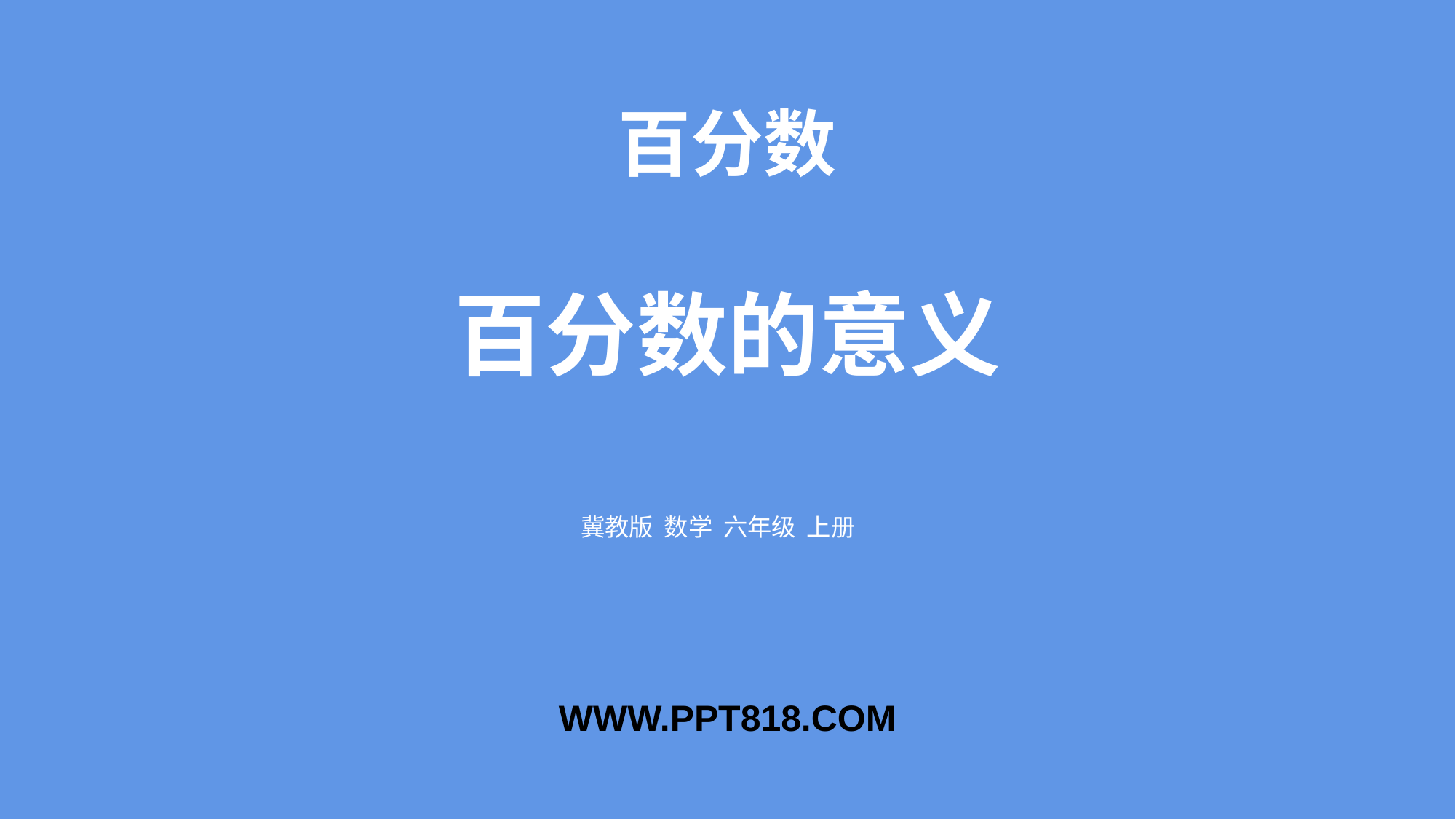

百分数

百分数的意义
冀教版  数学  六年级  上册
WWW.PPT818.COM